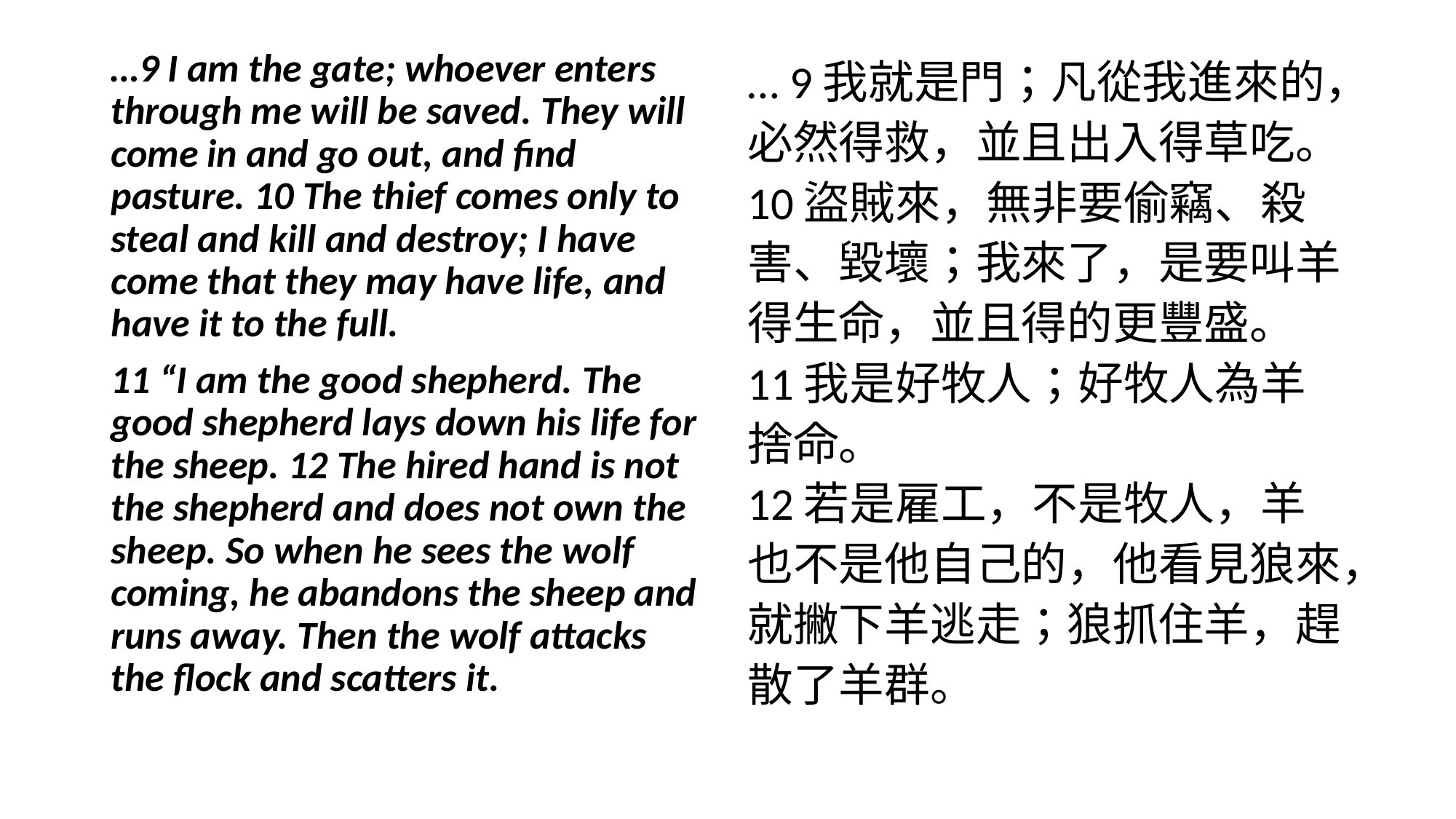

…9 I am the gate; whoever enters through me will be saved. They will come in and go out, and find pasture. 10 The thief comes only to steal and kill and destroy; I have come that they may have life, and have it to the full.
11 “I am the good shepherd. The good shepherd lays down his life for the sheep. 12 The hired hand is not the shepherd and does not own the sheep. So when he sees the wolf coming, he abandons the sheep and runs away. Then the wolf attacks the flock and scatters it.

… 9我就是門；凡從我進來的，必然得救，並且出入得草吃。
10盜賊來，無非要偷竊、殺害、毀壞；我來了，是要叫羊得生命，並且得的更豐盛。
11我是好牧人；好牧人為羊捨命。
12若是雇工，不是牧人，羊也不是他自己的，他看見狼來，就撇下羊逃走；狼抓住羊，趕散了羊群。